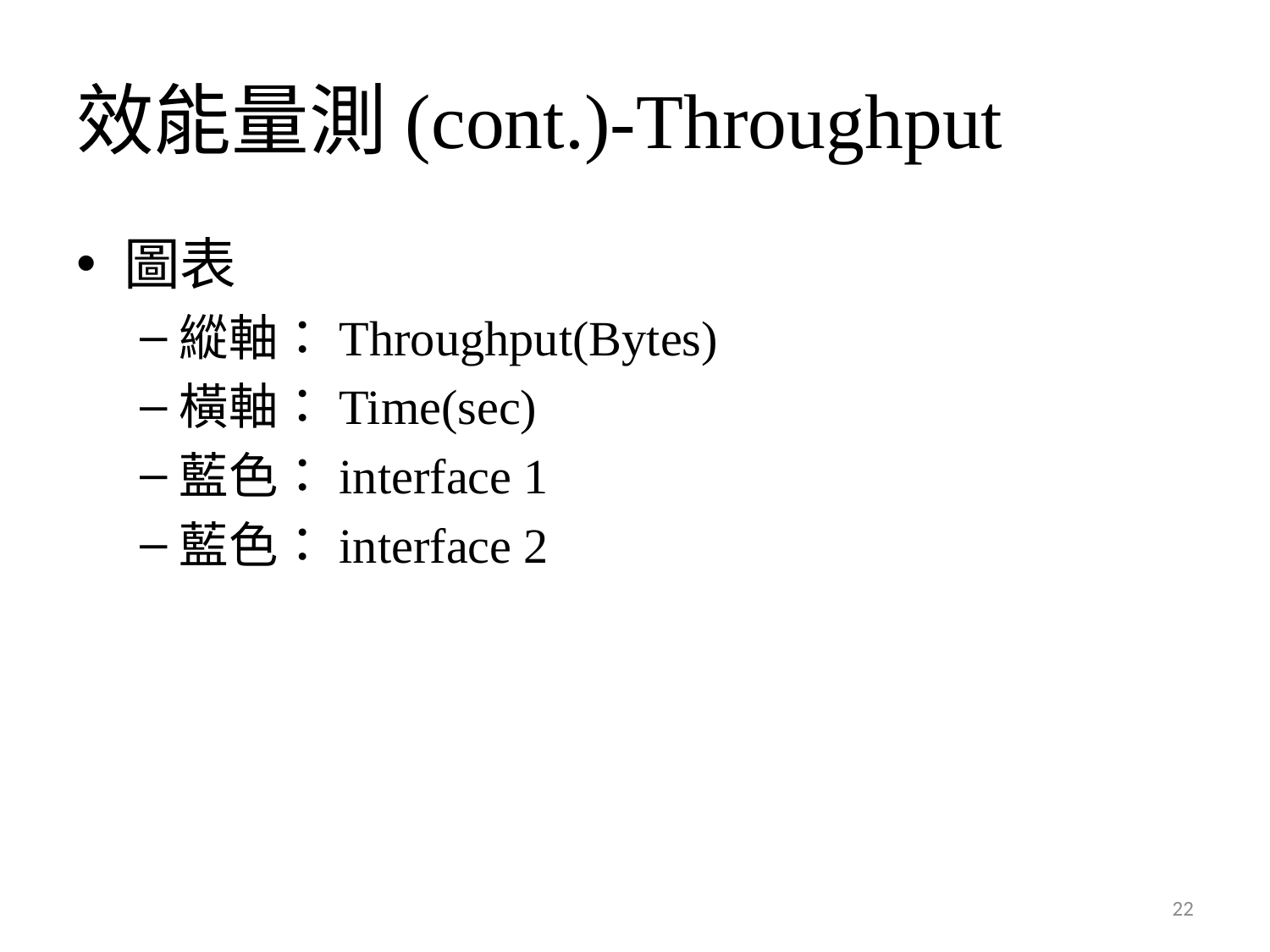

# 效能量測(cont.)-Throughput
圖表
縱軸：Throughput(Bytes)
橫軸：Time(sec)
藍色：interface 1
藍色：interface 2
22